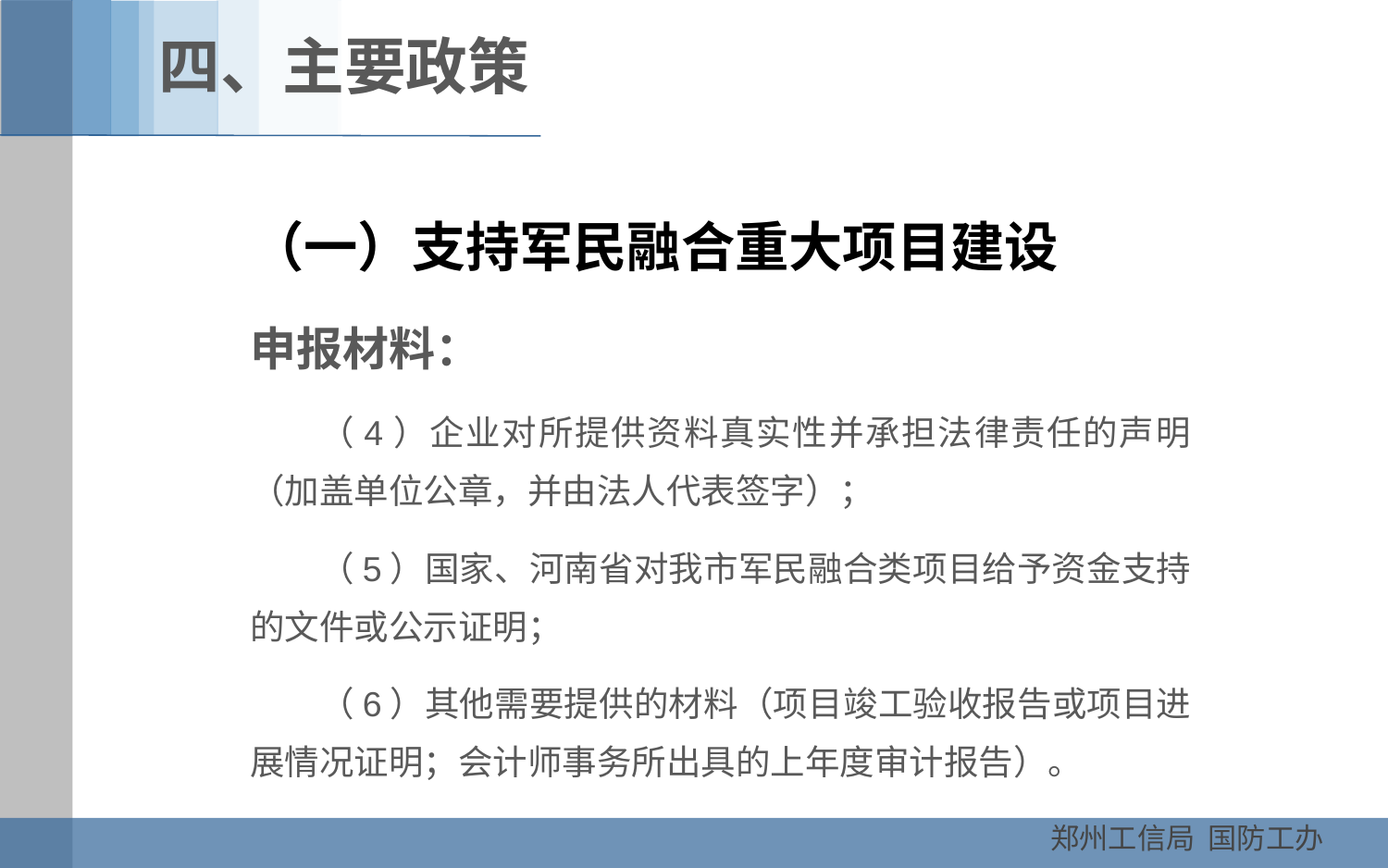

四、主要政策

（一）支持军民融合重大项目建设
申报材料：
（4）企业对所提供资料真实性并承担法律责任的声明（加盖单位公章，并由法人代表签字）；
（5）国家、河南省对我市军民融合类项目给予资金支持的文件或公示证明；
（6）其他需要提供的材料（项目竣工验收报告或项目进展情况证明；会计师事务所出具的上年度审计报告）。

郑州工信局  国防工办